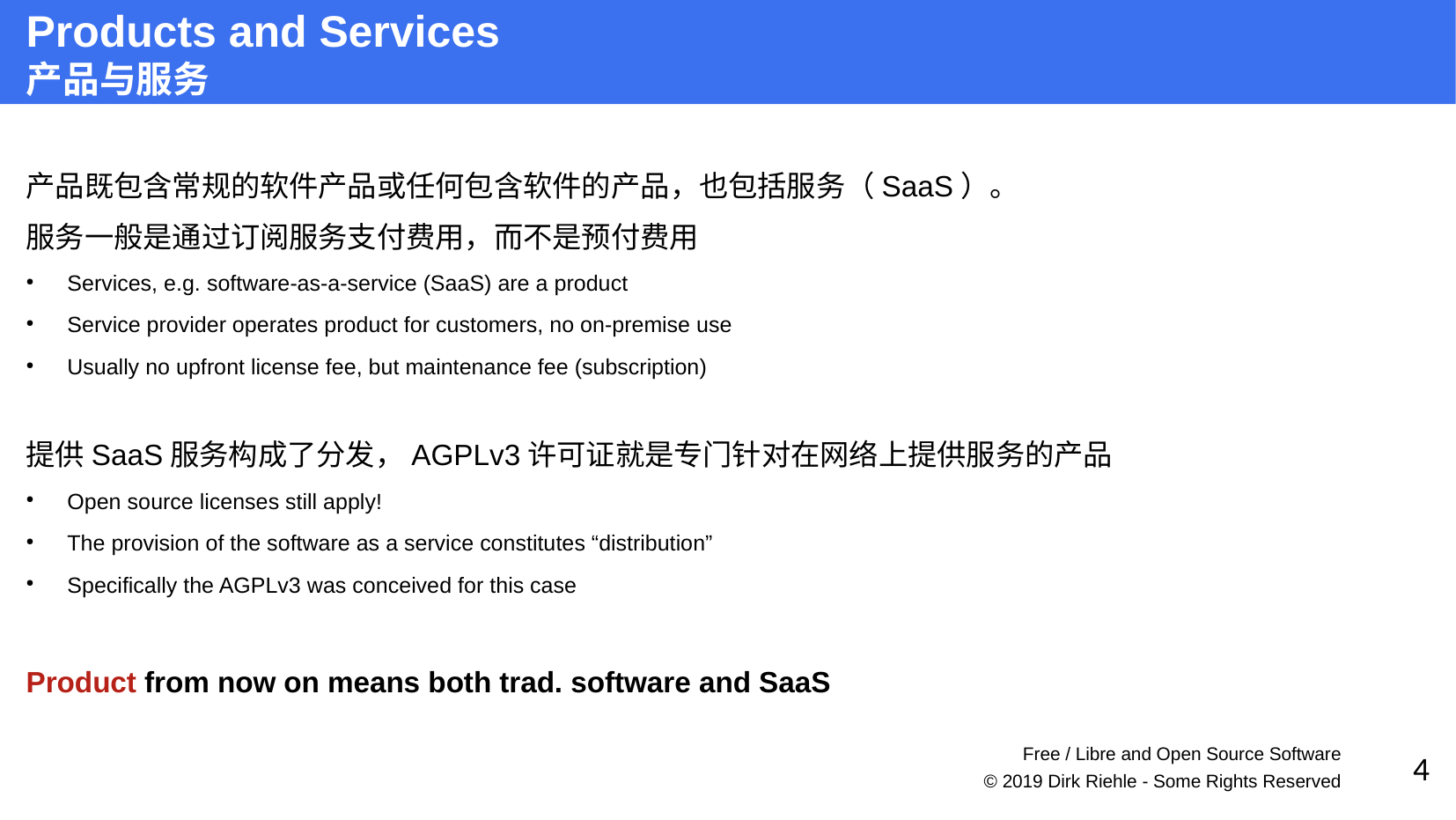

产品既包含常规的软件产品或任何包含软件的产品，也包括服务（SaaS）。
服务一般是通过订阅服务支付费用，而不是预付费用
Services, e.g. software-as-a-service (SaaS) are a product
Service provider operates product for customers, no on-premise use
Usually no upfront license fee, but maintenance fee (subscription)

提供SaaS服务构成了分发，AGPLv3许可证就是专门针对在网络上提供服务的产品
Open source licenses still apply!
The provision of the software as a service constitutes “distribution”
Specifically the AGPLv3 was conceived for this case

Product from now on means both trad. software and SaaS
Products and Services
产品与服务
Free / Libre and Open Source Software
4
© 2019 Dirk Riehle - Some Rights Reserved